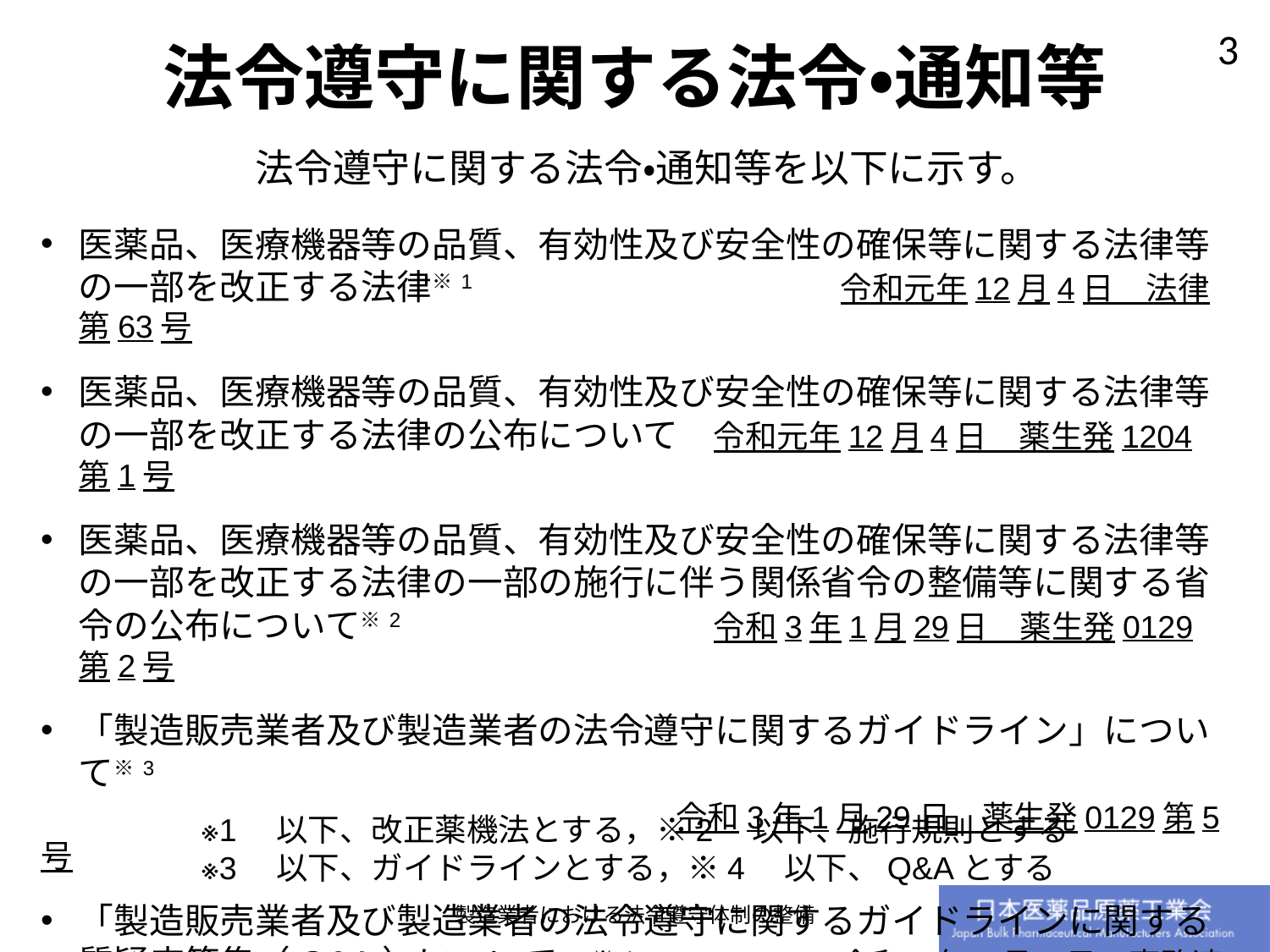

法令遵守に関する法令・通知等
法令遵守に関する法令・通知等を以下に示す。
医薬品、医療機器等の品質、有効性及び安全性の確保等に関する法律等の一部を改正する法律※1			令和元年12月4日　法律第63号

医薬品、医療機器等の品質、有効性及び安全性の確保等に関する法律等の一部を改正する法律の公布について	令和元年12月4日　薬生発1204第1号

医薬品、医療機器等の品質、有効性及び安全性の確保等に関する法律等の一部を改正する法律の一部の施行に伴う関係省令の整備等に関する省令の公布について※2			令和3年1月29日　薬生発0129第2号

「製造販売業者及び製造業者の法令遵守に関するガイドライン」について※3
					令和3年1月29日　薬生発0129第5号

「製造販売業者及び製造業者の法令遵守に関するガイドラインに関する質疑応答集（Q&A）について」※4		令和3年2月8日　事務連絡
※1　以下、改正薬機法とする，※2　以下、施行規則とする
※3　以下、ガイドラインとする，※4　以下、Q&Aとする
製造業者における法令遵守体制の整備